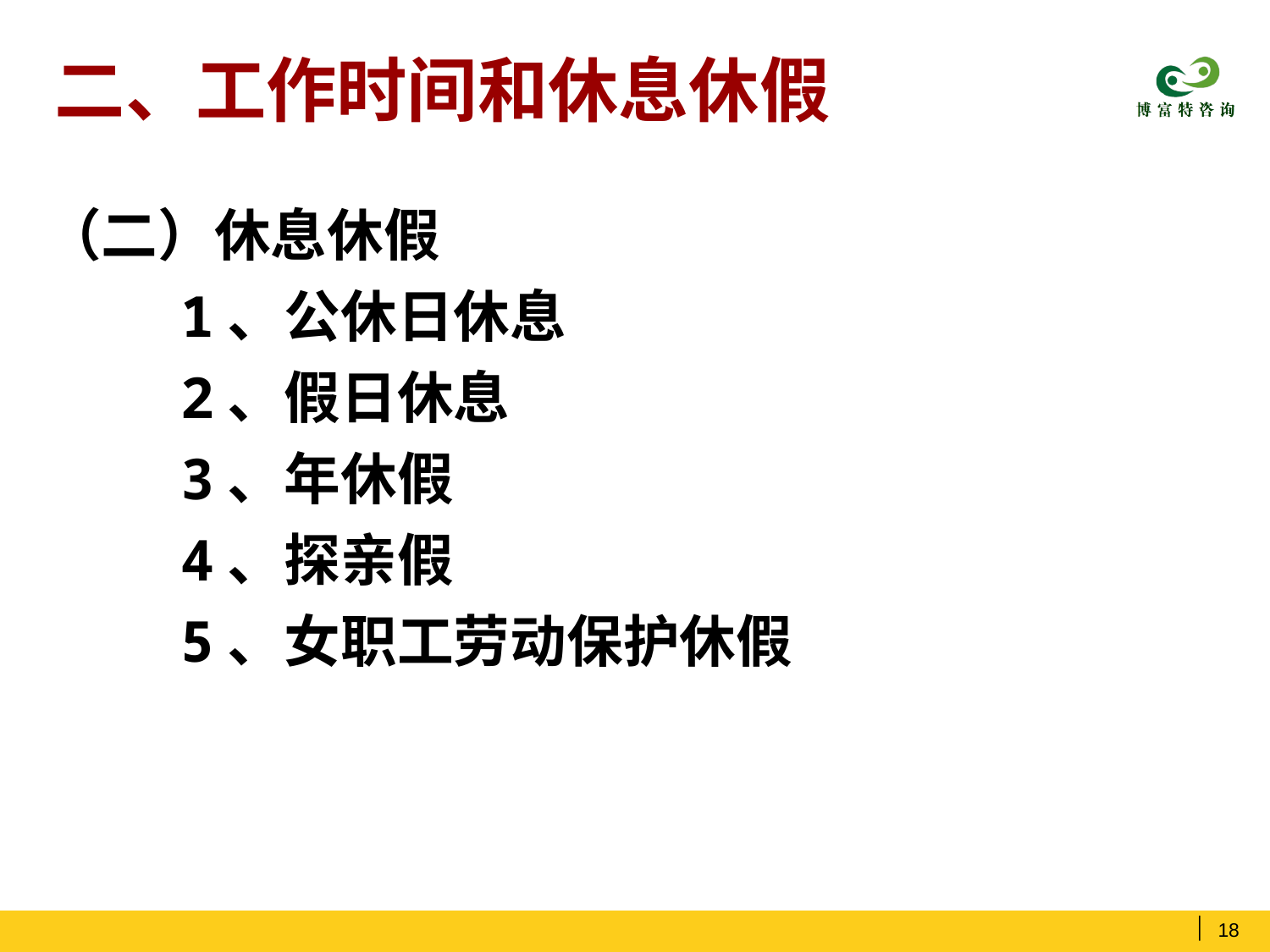

# 二、工作时间和休息休假
（二）休息休假
    1、公休日休息
    2、假日休息
    3、年休假
    4、探亲假
    5、女职工劳动保护休假